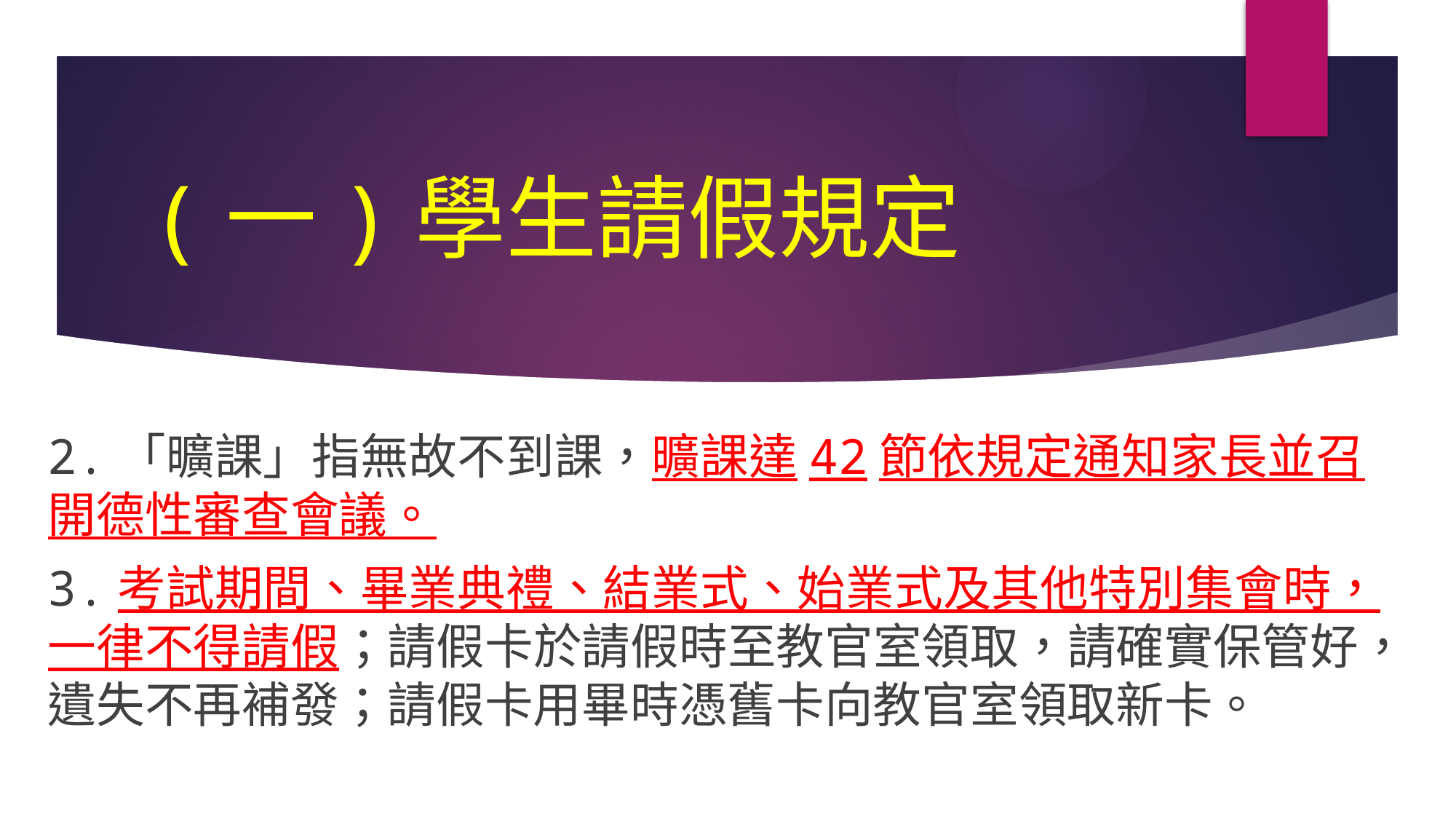

# (一)學生請假規定
2.「曠課」指無故不到課，曠課達42節依規定通知家長並召開德性審查會議。
3.考試期間、畢業典禮、結業式、始業式及其他特別集會時，一律不得請假；請假卡於請假時至教官室領取，請確實保管好，遺失不再補發；請假卡用畢時憑舊卡向教官室領取新卡。